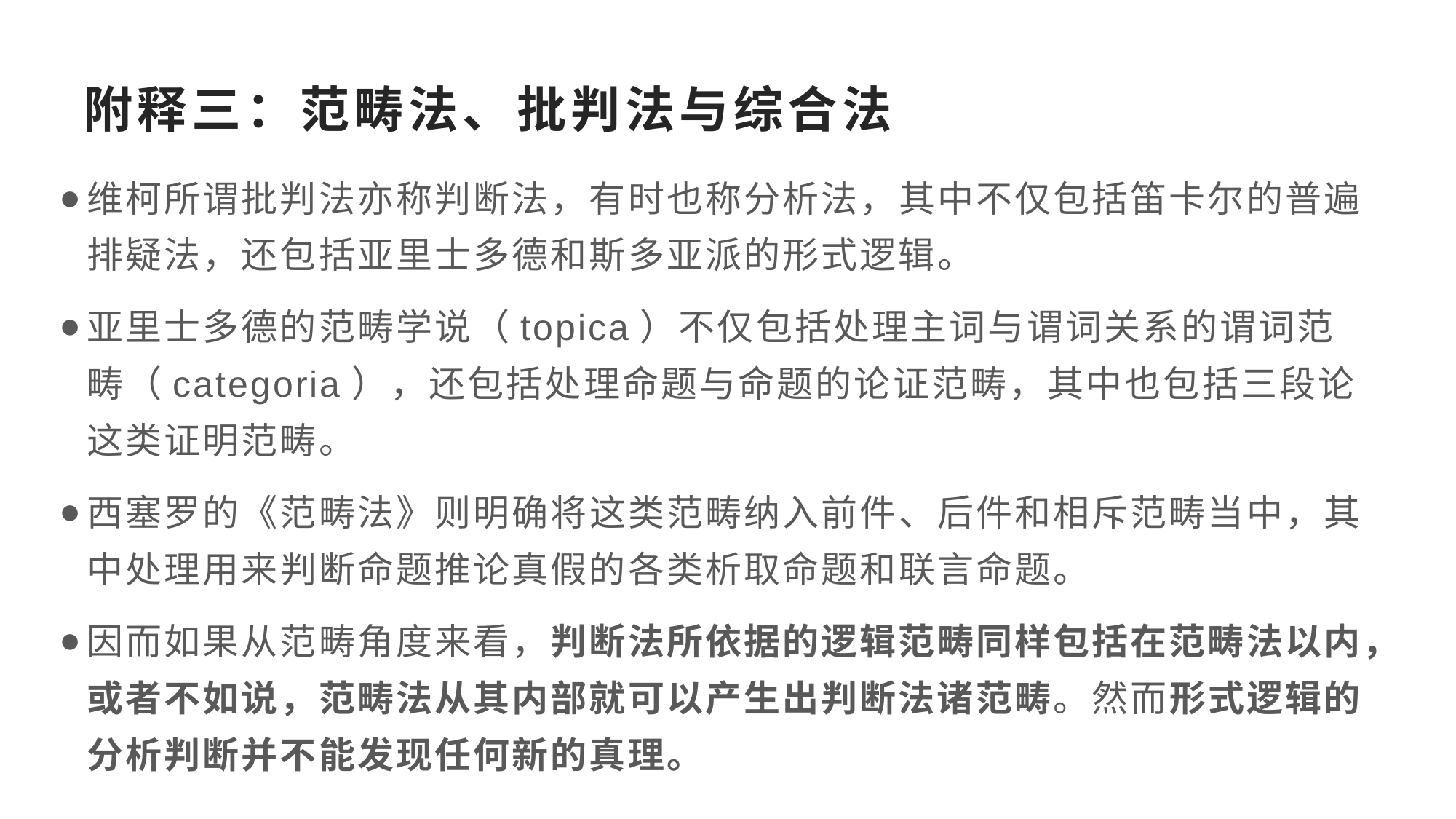

# 附释三：范畴法、批判法与综合法
维柯所谓批判法亦称判断法，有时也称分析法，其中不仅包括笛卡尔的普遍排疑法，还包括亚里士多德和斯多亚派的形式逻辑。
亚里士多德的范畴学说（topica）不仅包括处理主词与谓词关系的谓词范畴（categoria），还包括处理命题与命题的论证范畴，其中也包括三段论这类证明范畴。
西塞罗的《范畴法》则明确将这类范畴纳入前件、后件和相斥范畴当中，其中处理用来判断命题推论真假的各类析取命题和联言命题。
因而如果从范畴角度来看，判断法所依据的逻辑范畴同样包括在范畴法以内，或者不如说，范畴法从其内部就可以产生出判断法诸范畴。然而形式逻辑的分析判断并不能发现任何新的真理。